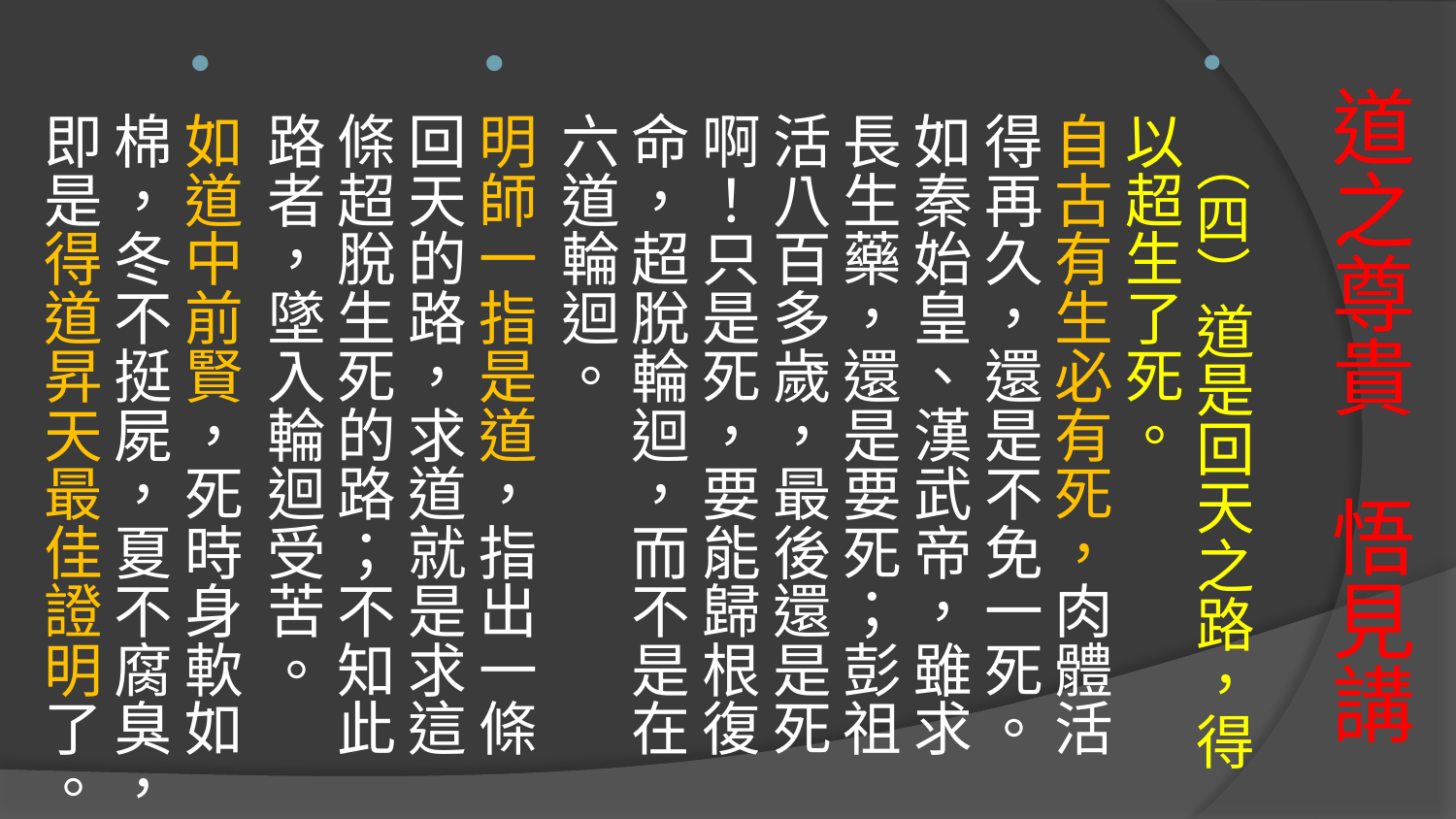

（四）道是回天之路，得以超生了死。
自古有生必有死，肉體活得再久，還是不免一死。如秦始皇、漢武帝，雖求長生藥，還是要死；彭祖活八百多歲，最後還是死啊！只是死，要能歸根復命，超脫輪迴，而不是在六道輪迴。
明師一指是道，指出一條回天的路，求道就是求這條超脫生死的路；不知此路者，墜入輪迴受苦。
如道中前賢，死時身軟如棉，冬不挺屍，夏不腐臭，即是得道昇天最佳證明了。
# 道之尊貴    悟見講